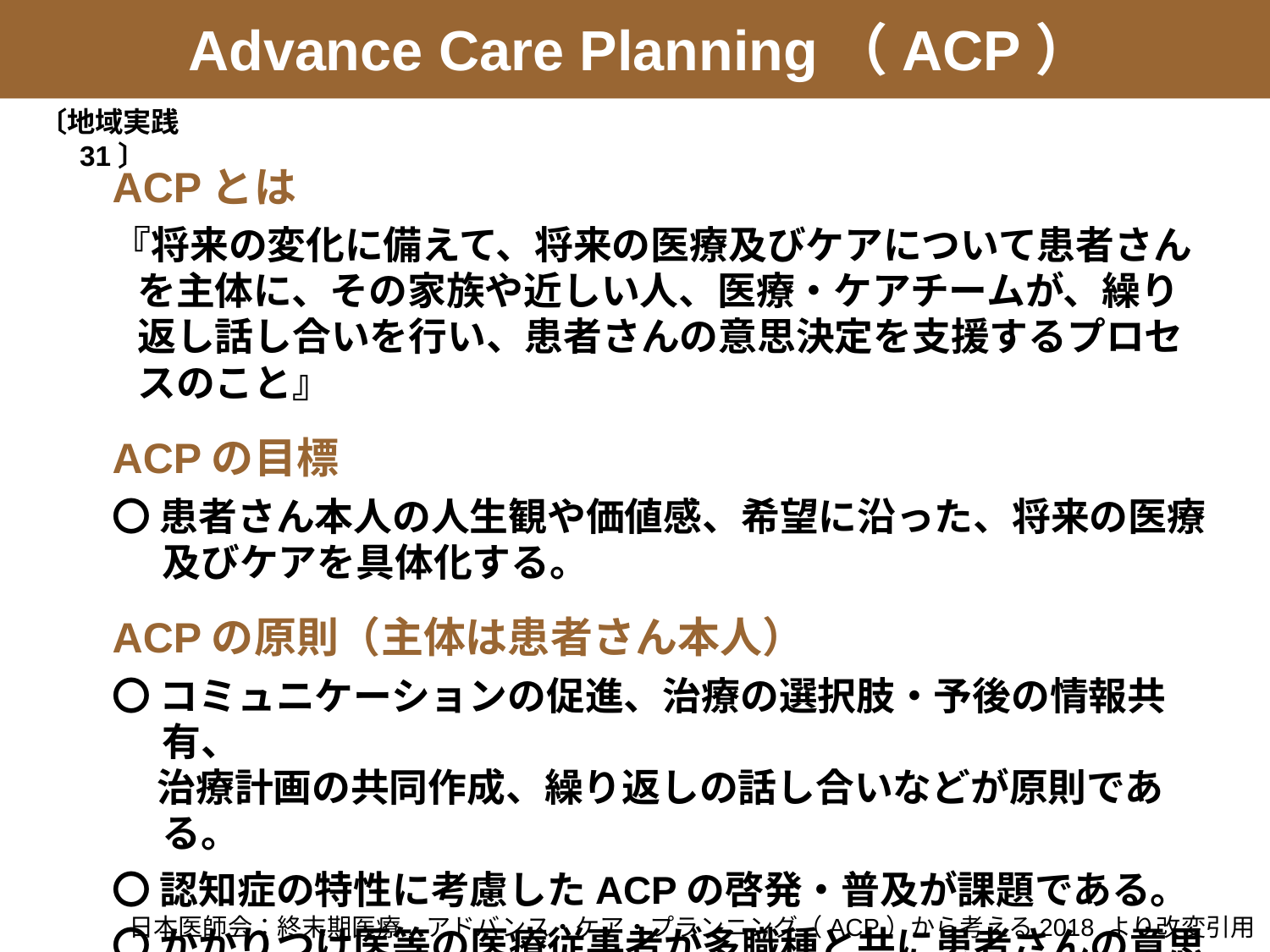

Advance Care Planning（ACP）
〔地域実践31〕
ACPとは
『将来の変化に備えて、将来の医療及びケアについて患者さんを主体に、その家族や近しい人、医療・ケアチームが、繰り返し話し合いを行い、患者さんの意思決定を支援するプロセスのこと』
ACPの目標
〇 患者さん本人の人生観や価値感、希望に沿った、将来の医療及びケアを具体化する。
ACPの原則（主体は患者さん本人）
〇 コミュニケーションの促進、治療の選択肢・予後の情報共有、
    治療計画の共同作成、繰り返しの話し合いなどが原則である。
〇 認知症の特性に考慮したACPの啓発・普及が課題である。
〇 かかりつけ医等の医療従事者が多職種と共に患者さんの意思に寄り添うことが理想である。
日本医師会：終末期医療　アドバンス・ケア・プランニング（ACP）から考える2018 より改変引用